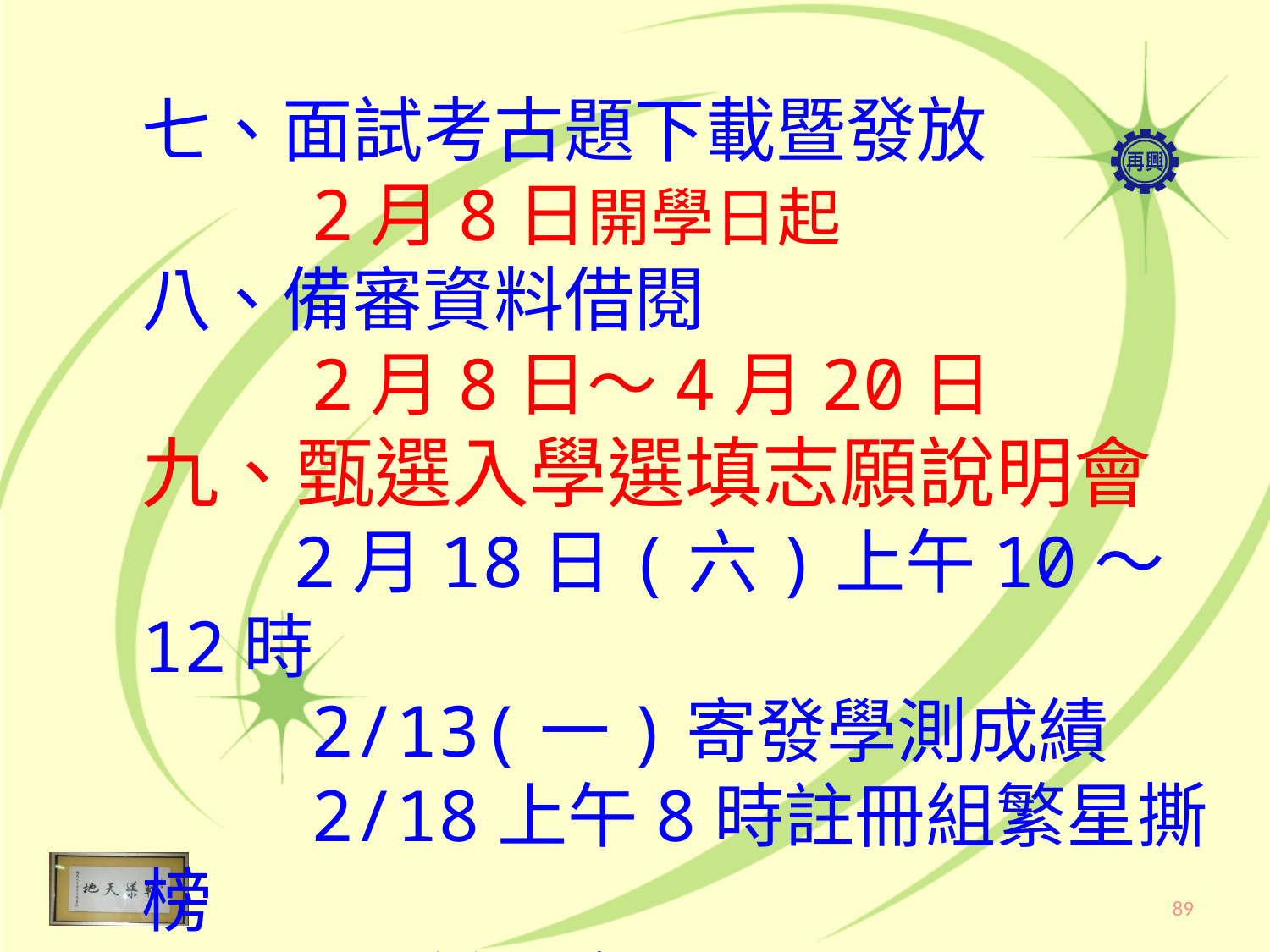

七、面試考古題下載暨發放
    2月8日開學日起
八、備審資料借閱
    2月8日～4月20日
九、甄選入學選填志願說明會
   　2月18日(六)上午10～12時
    2/13(一)寄發學測成績
    2/18上午8時註冊組繁星撕榜
　　　　說明會
    2/25(六)註冊組繁星撕榜

89